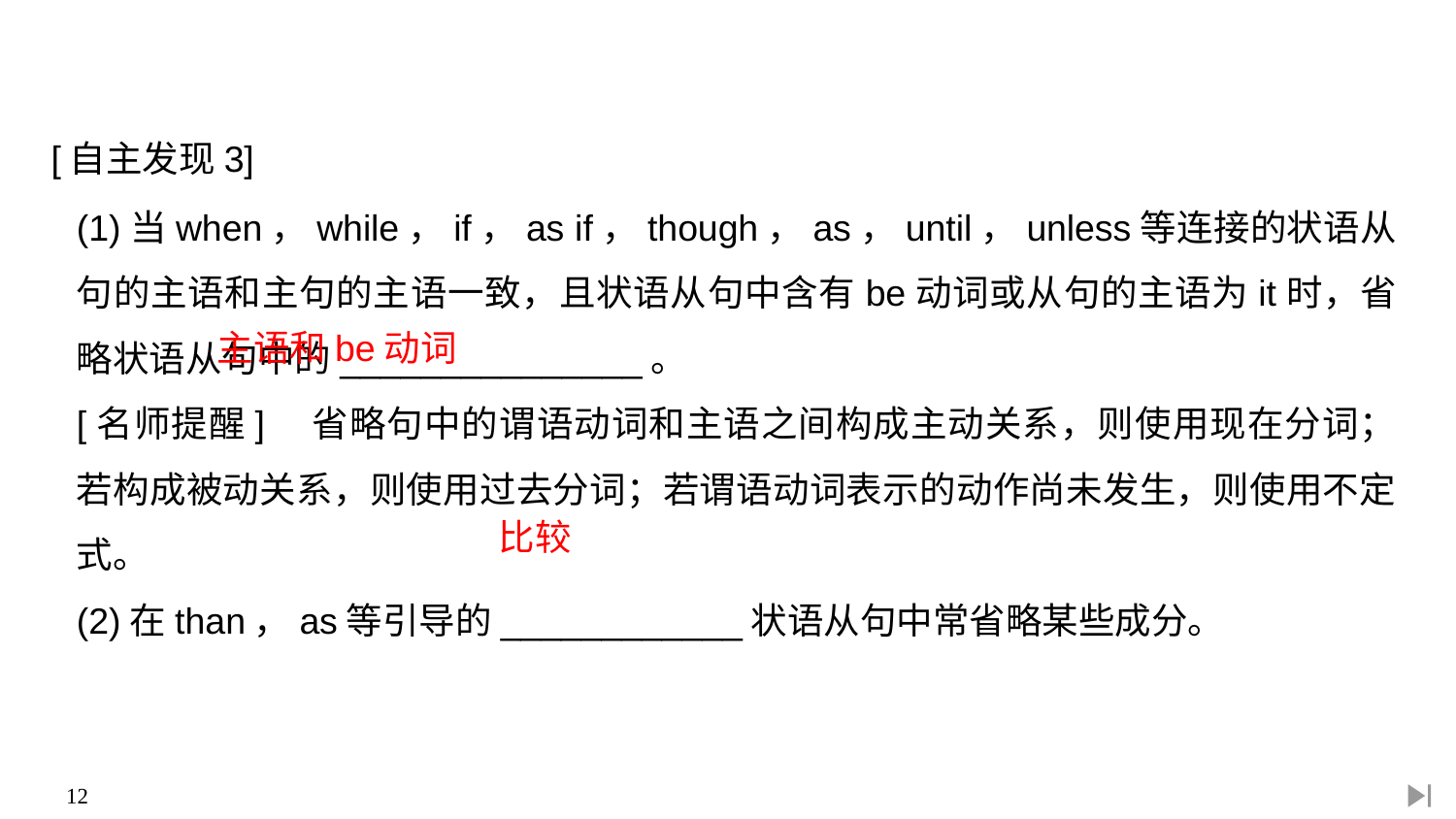

[自主发现3]
(1)当when，while，if，as if，though，as，until，unless等连接的状语从句的主语和主句的主语一致，且状语从句中含有be动词或从句的主语为it时，省略状语从句中的_______________。
[名师提醒]　省略句中的谓语动词和主语之间构成主动关系，则使用现在分词；若构成被动关系，则使用过去分词；若谓语动词表示的动作尚未发生，则使用不定式。
(2)在than，as等引导的____________状语从句中常省略某些成分。
主语和be动词
比较